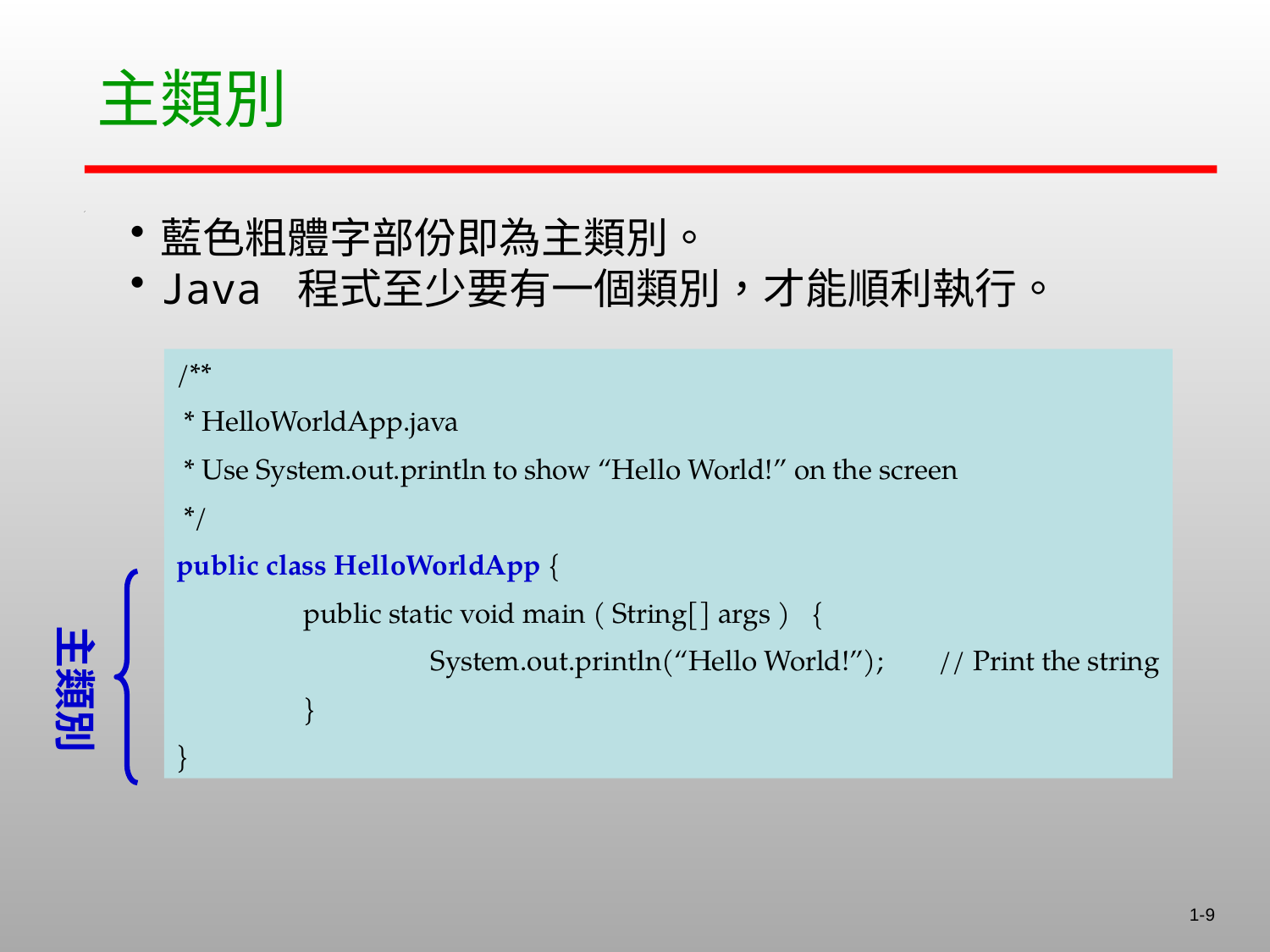

# 主類別
藍色粗體字部份即為主類別。
Java 程式至少要有一個類別，才能順利執行。
/**
 * HelloWorldApp.java
 * Use System.out.println to show “Hello World!” on the screen
 */
public class HelloWorldApp {
	public static void main ( String[] args )	{
		System.out.println(“Hello World!”);	// Print the string
	}
}

主類別
1-9